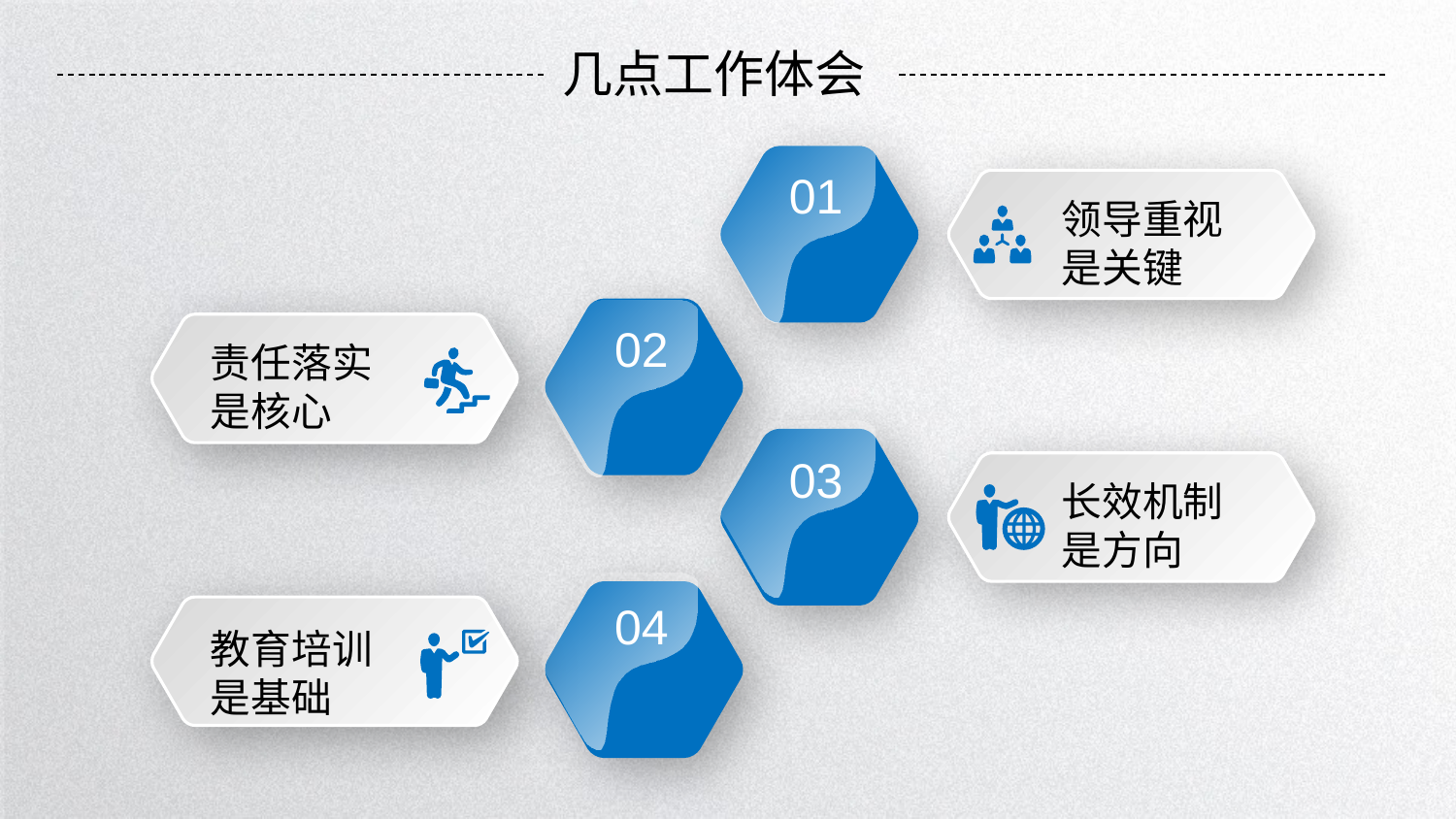

几点工作体会

01

领导重视是关键

02

责任落实是核心

03

长效机制是方向

04

教育培训是基础